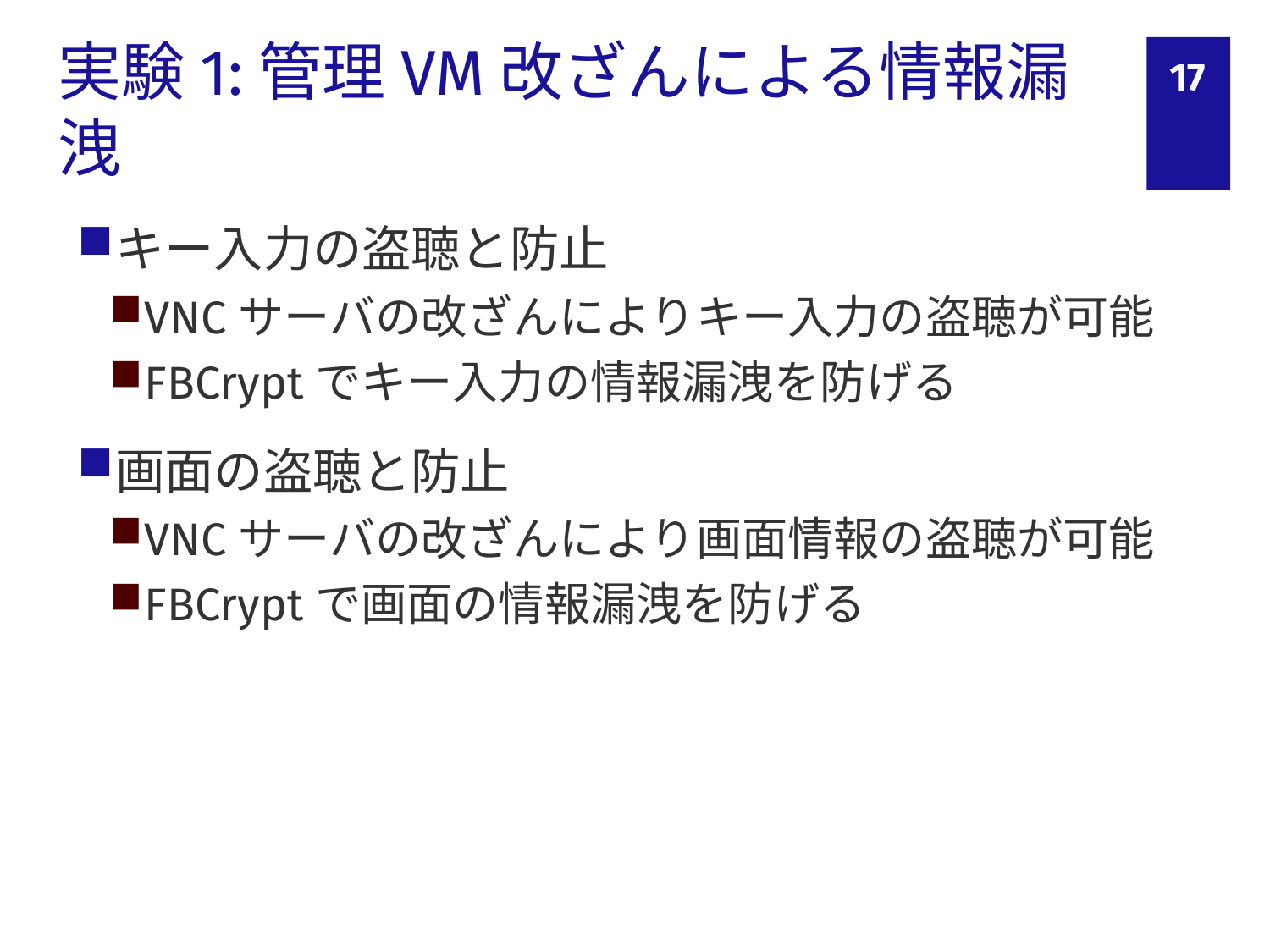

# 実験1:管理VM改ざんによる情報漏洩
17
キー入力の盗聴と防止
VNCサーバの改ざんによりキー入力の盗聴が可能
FBCryptでキー入力の情報漏洩を防げる
画面の盗聴と防止
VNCサーバの改ざんにより画面情報の盗聴が可能
FBCryptで画面の情報漏洩を防げる